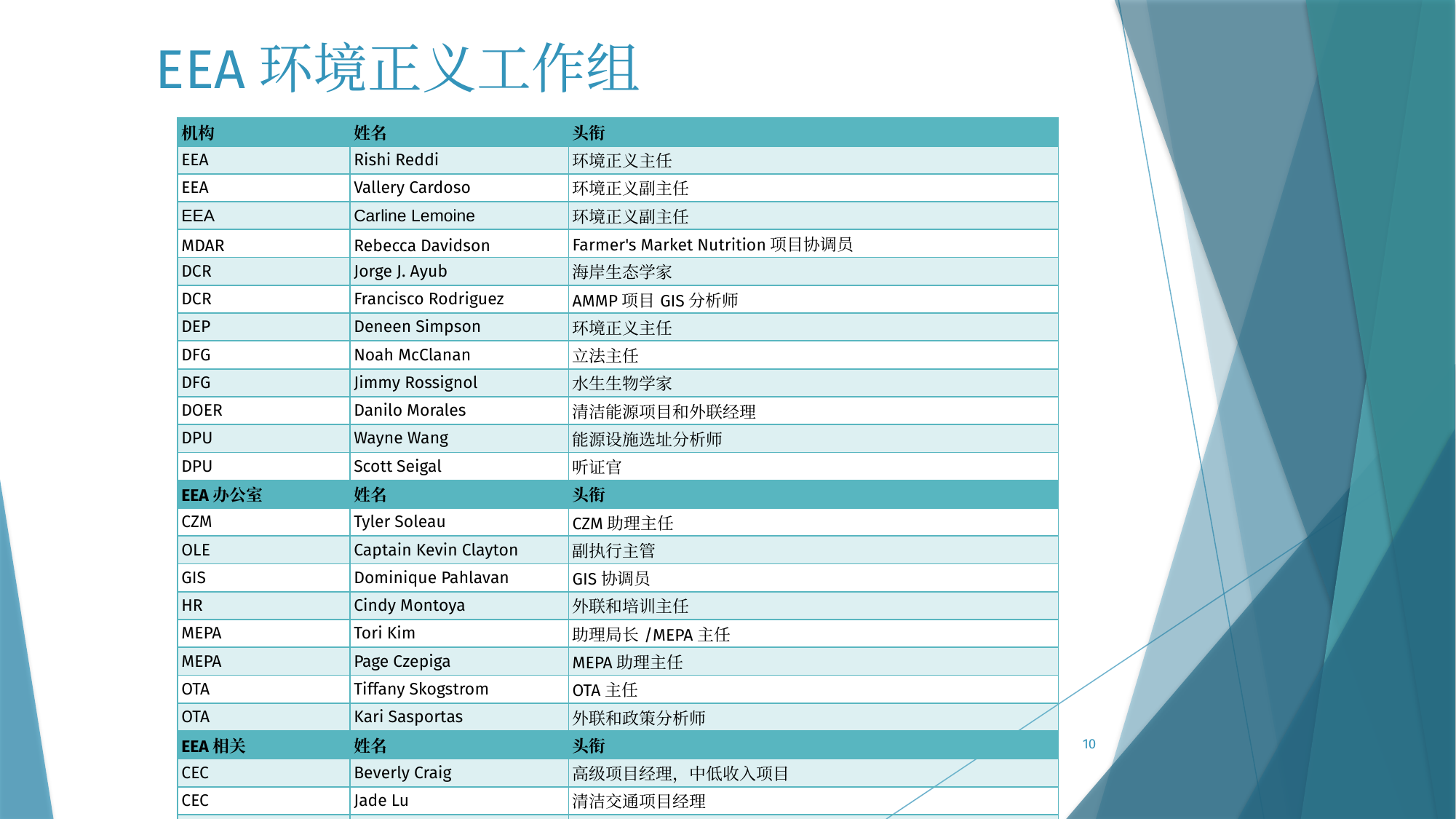

# EEA环境正义工作组
| 机构 | 姓名 | 头衔 |
| --- | --- | --- |
| EEA | R​​ishi Reddi​ | 环境正义主任 |
| EEA | Vallery ​Cardoso​ | 环境正义副主任 |
| EEA | Carline Lemoine | 环境正义副主任 |
| MDAR​ | Rebecca Davidson​ | Farmer's Market Nutrition项目协调员 |
| DCR​ | Jorge J. Ayub​ | 海岸生态学家 |
| DCR​ | Francisco Rodriguez​​ | AMMP项目GIS分析师 |
| DEP​ | Deneen Simpson​ | 环境正义主任 |
| DFG​ | Noah McClanan | 立法主任 |
| DFG​ | Jimmy Rossignol​ | 水生生物学家​ |
| DOER​ | Danilo Morales​ | 清洁能源项目和外联经理 |
| DPU​ | Wayne Wang | 能源设施选址分析师 |
| DPU​ | Scott Seigal | 听证官 |
| EEA办公室 | 姓名 | 头衔 |
| CZM​ | Tyler Soleau​ | CZM助理主任 |
| OLE​ | Captain Kevin Clayton​ | 副执行主管 |
| GIS​ | Dominique Pahlavan​ | GIS协调员 |
| HR​ | Cindy Montoya​ | 外联和培训主任 |
| MEPA​ | Tori Kim​ | 助理局长/MEPA主任 |
| MEPA​ | Page Czepiga​ | MEPA助理主任 |
| OTA​ | Tiffany Skogstrom​ | OTA主任 |
| OTA​ | Kari Sasportas​ | 外联和政策分析师 |
| EEA相关 | 姓名 | 头衔 |
| CEC​ | Beverly Craig | 高级项目经理，中低收入项目 |
| CEC​ | Jade Lu | 清洁交通项目经理 |
| MWRA​ | Tomeka Cribb-Jones​ | 副特别助理，平权行动 |
10